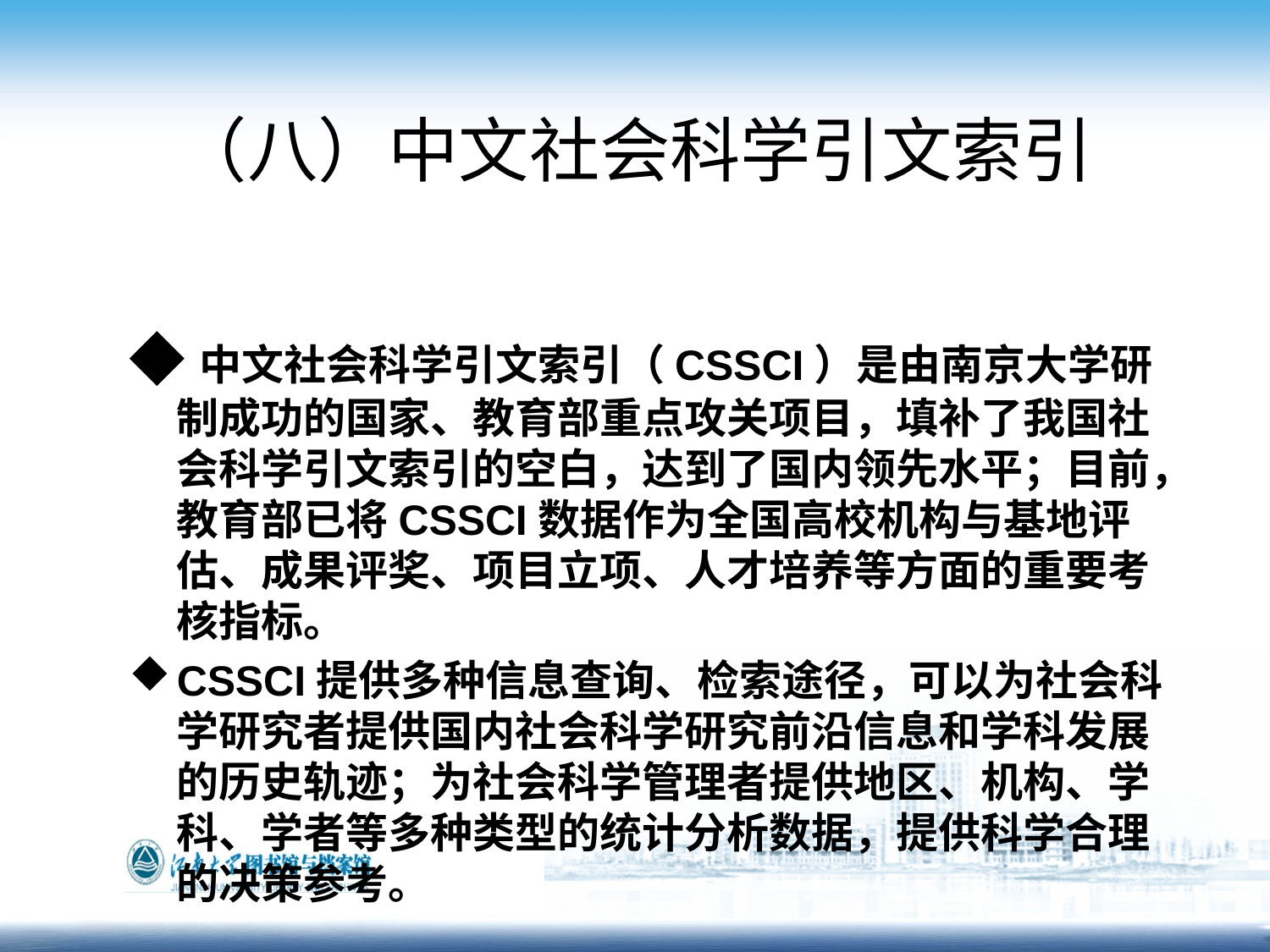

# （八）中文社会科学引文索引
◆中文社会科学引文索引（CSSCI）是由南京大学研制成功的国家、教育部重点攻关项目，填补了我国社会科学引文索引的空白，达到了国内领先水平；目前，教育部已将CSSCI数据作为全国高校机构与基地评估、成果评奖、项目立项、人才培养等方面的重要考核指标。
CSSCI提供多种信息查询、检索途径，可以为社会科学研究者提供国内社会科学研究前沿信息和学科发展的历史轨迹；为社会科学管理者提供地区、机构、学科、学者等多种类型的统计分析数据，提供科学合理的决策参考。